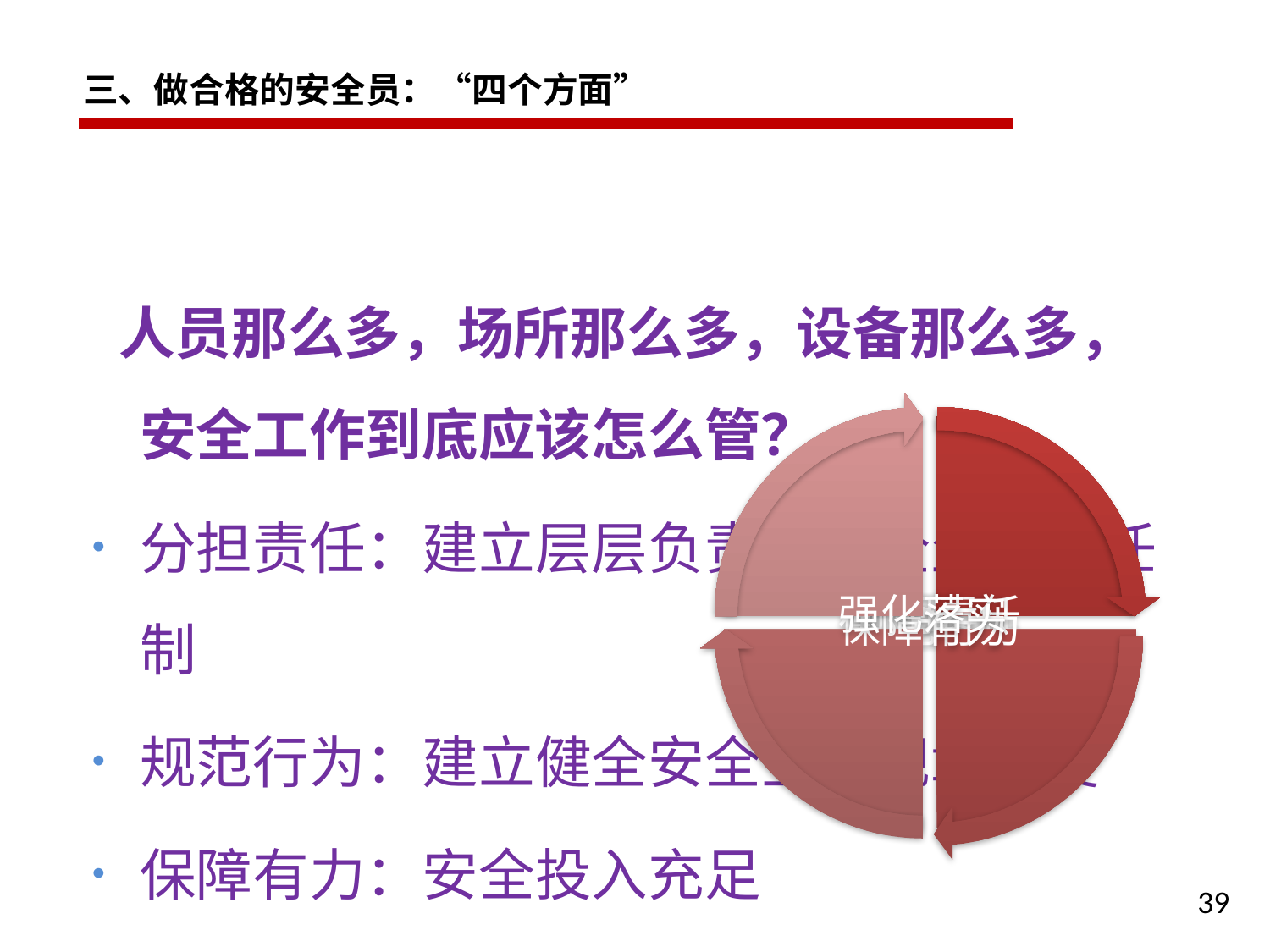

三、做合格的安全员：“四个方面”
 人员那么多，场所那么多，设备那么多， 安全工作到底应该怎么管？
分担责任：建立层层负责的安全生产责任制
规范行为：建立健全安全生产规章制度
保障有力：安全投入充足
强化落实：监督检查
分担责任
规范行为
保障有力
强化落实